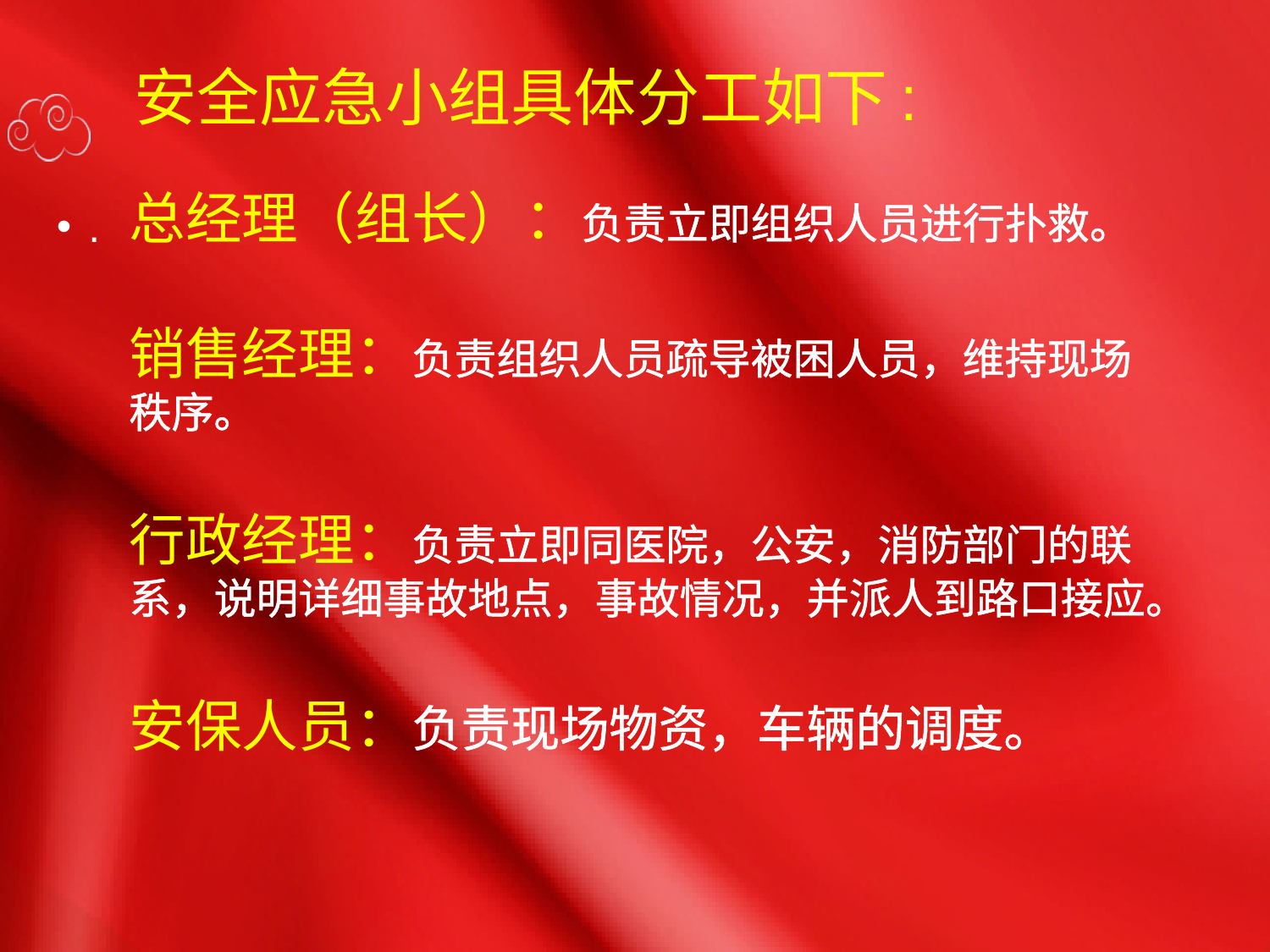

# 安全应急小组具体分工如下:
总经理（组长）：负责立即组织人员进行扑救。

销售经理：负责组织人员疏导被困人员，维持现场秩序。

行政经理：负责立即同医院，公安，消防部门的联系，说明详细事故地点，事故情况，并派人到路口接应。

安保人员：负责现场物资，车辆的调度。
.